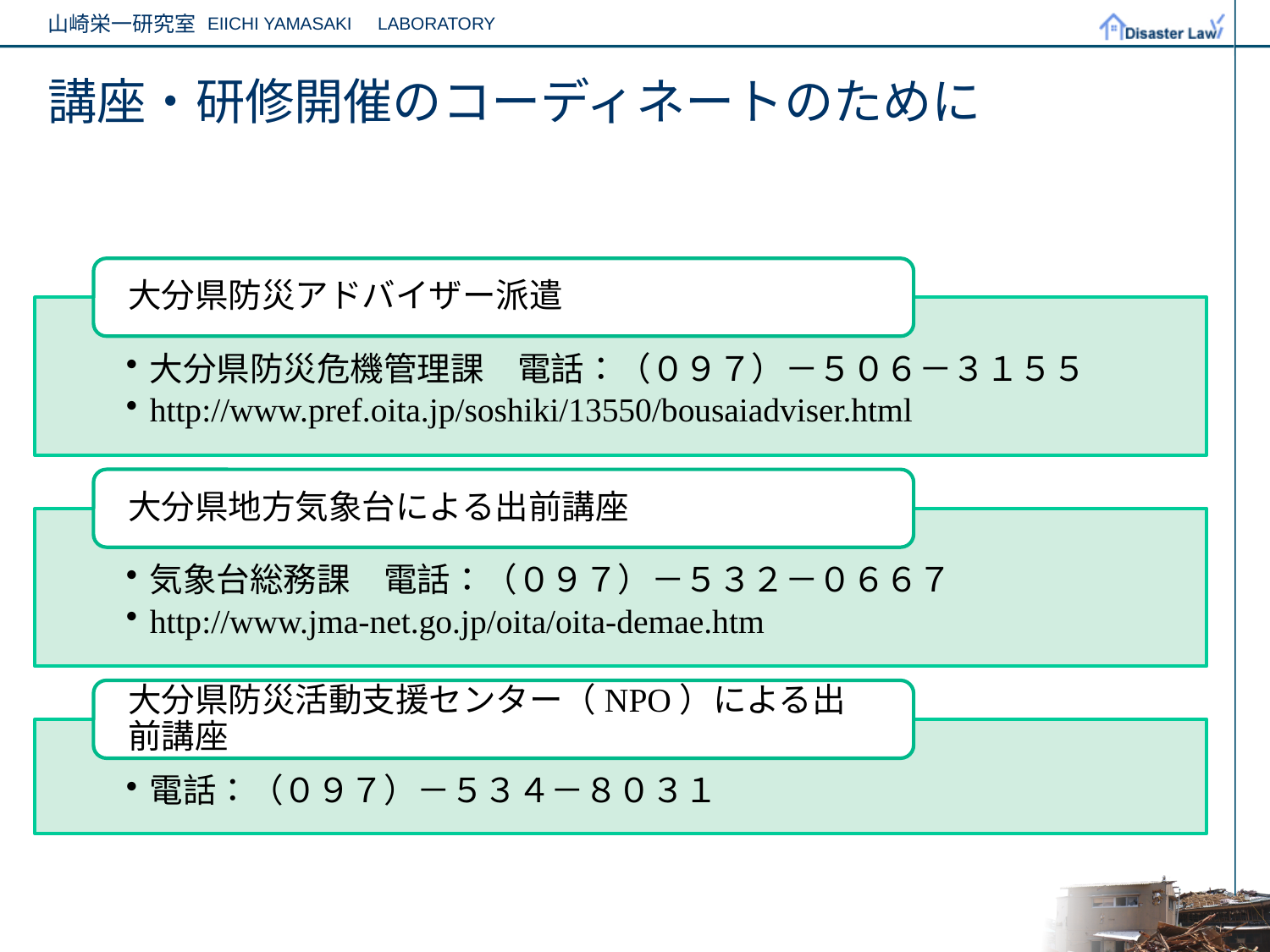

# 講座・研修開催のコーディネートのために
大分県防災危機管理課　電話：（０９７）－５０６－３１５５
http://www.pref.oita.jp/soshiki/13550/bousaiadviser.html
大分県防災アドバイザー派遣
気象台総務課　電話：（０９７）－５３２－０６６７
http://www.jma-net.go.jp/oita/oita-demae.htm
大分県地方気象台による出前講座
電話：（０９７）－５３４－８０３１
大分県防災活動支援センター（NPO）による出前講座